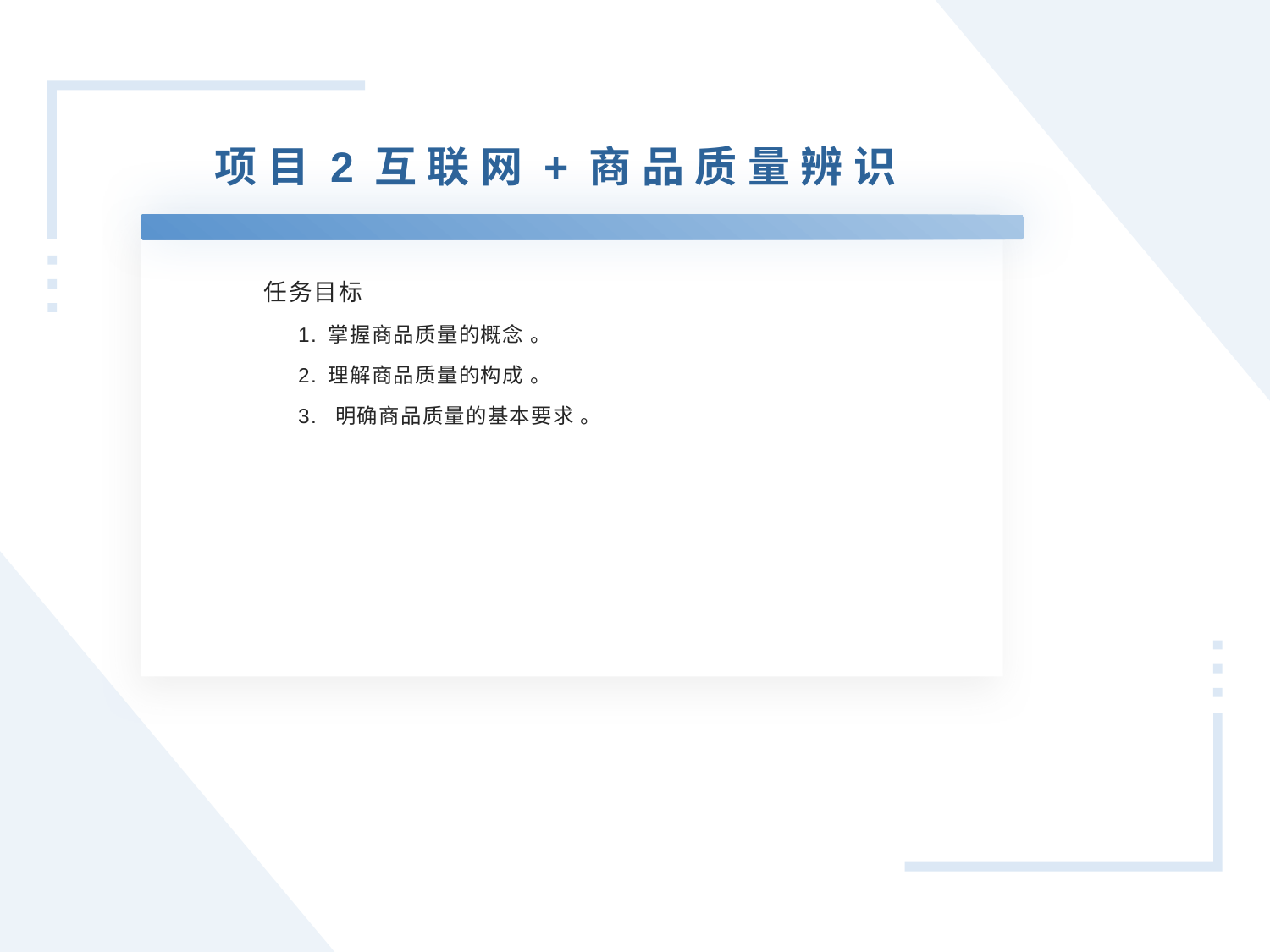

项目2互联网+商品质量辨识

任务目标
1. 掌握商品质量的概念 。
2. 理解商品质量的构成 。
3.  明确商品质量的基本要求 。